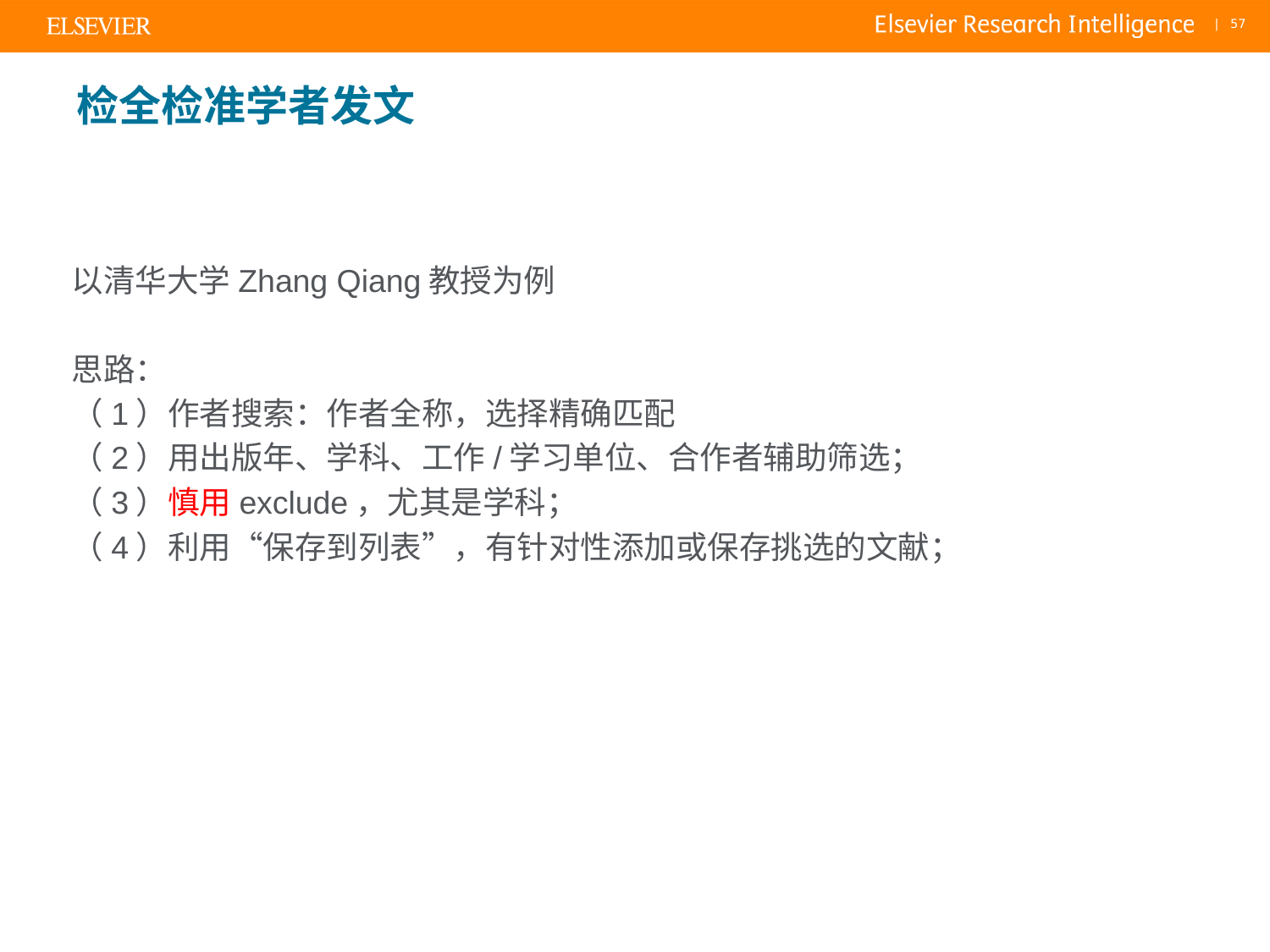

# 检全检准学者发文
以清华大学Zhang Qiang教授为例

思路：
（1）作者搜索：作者全称，选择精确匹配
（2）用出版年、学科、工作/学习单位、合作者辅助筛选；
（3）慎用exclude，尤其是学科；
（4）利用“保存到列表”，有针对性添加或保存挑选的文献；